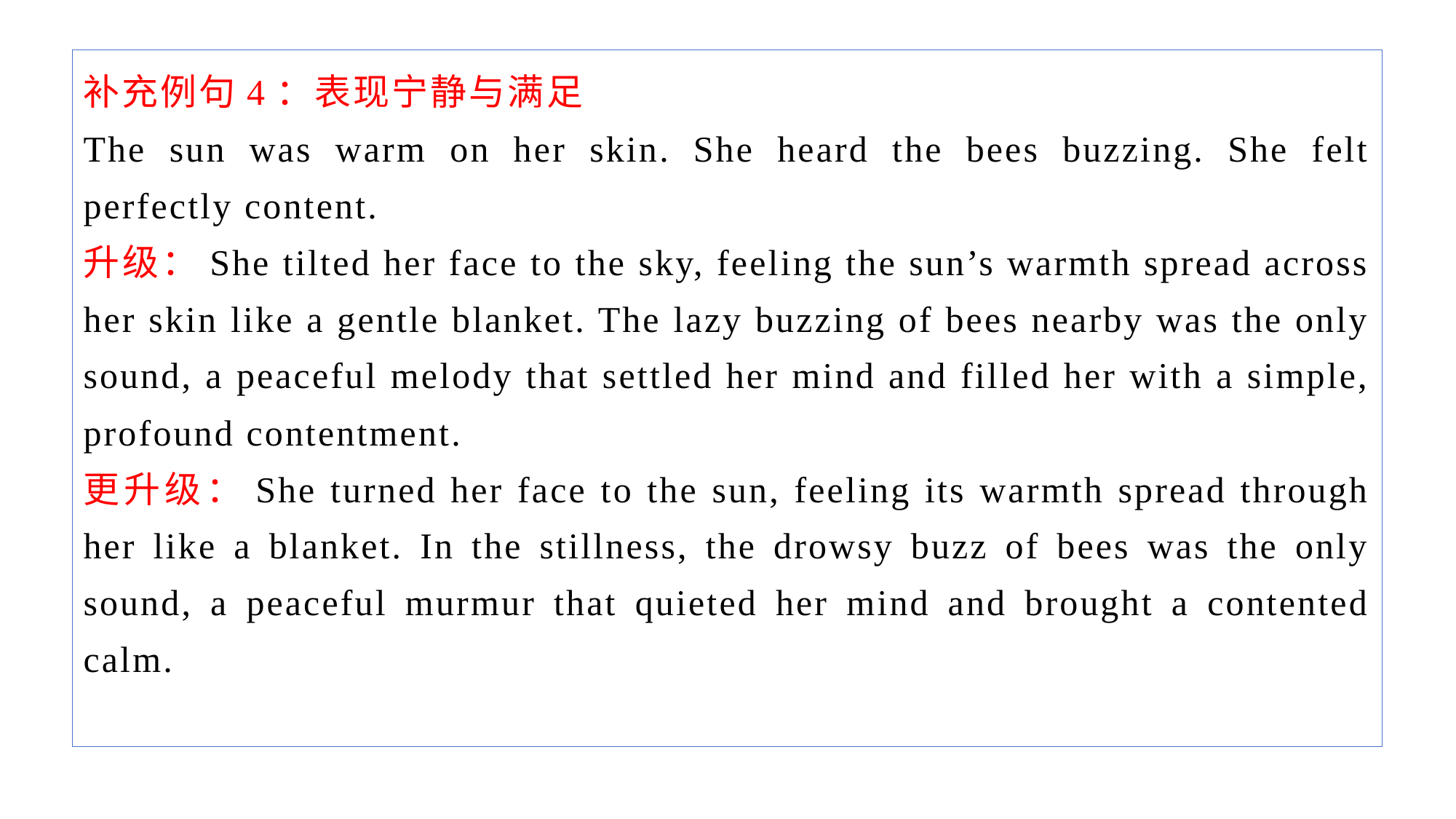

补充例句4：表现宁静与满足
The sun was warm on her skin. She heard the bees buzzing. She felt perfectly content.
升级：She tilted her face to the sky, feeling the sun’s warmth spread across her skin like a gentle blanket. The lazy buzzing of bees nearby was the only sound, a peaceful melody that settled her mind and filled her with a simple, profound contentment.
更升级：She turned her face to the sun, feeling its warmth spread through her like a blanket. In the stillness, the drowsy buzz of bees was the only sound, a peaceful murmur that quieted her mind and brought a contented calm.